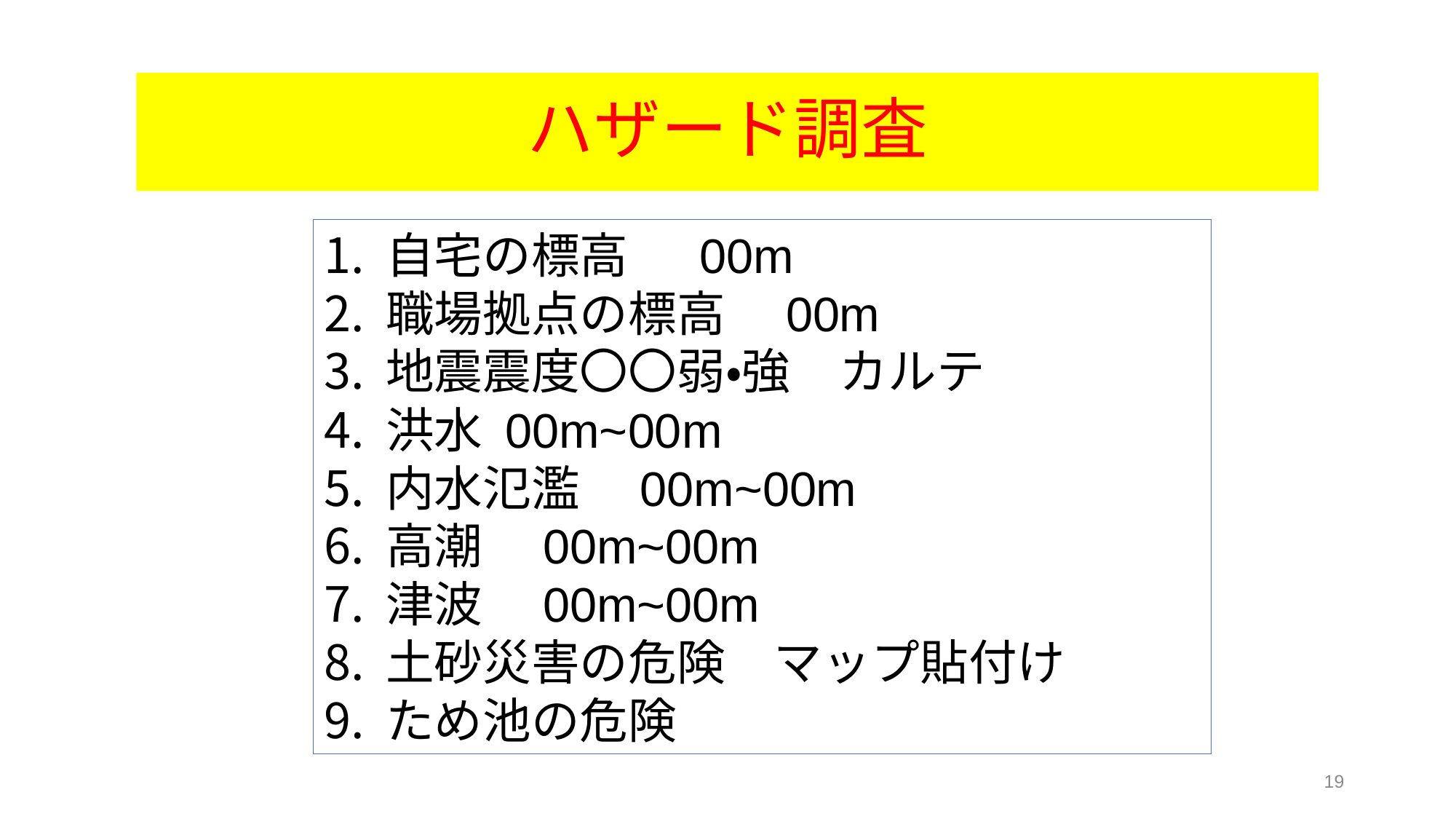

# ハザード調査
自宅の標高　 00m
職場拠点の標高　00m
地震震度〇〇弱・強　カルテ
洪水 00m~00m
内水氾濫　00m~00m
高潮　00m~00m
津波　00m~00m
土砂災害の危険　マップ貼付け
ため池の危険
19